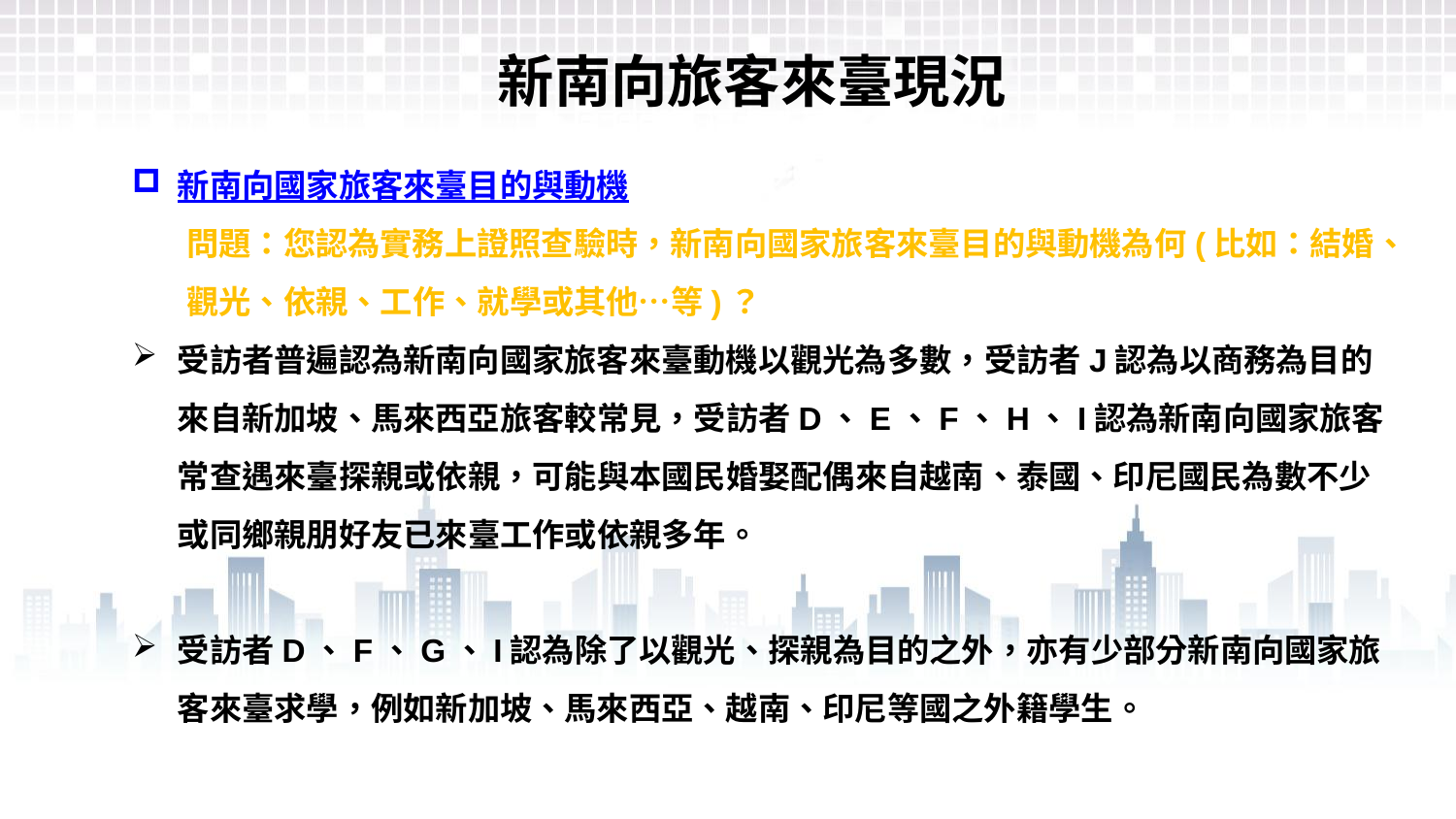

新南向旅客來臺現況
新南向國家旅客來臺目的與動機
問題：您認為實務上證照查驗時，新南向國家旅客來臺目的與動機為何(比如：結婚、觀光、依親、工作、就學或其他…等)？
受訪者普遍認為新南向國家旅客來臺動機以觀光為多數，受訪者J認為以商務為目的來自新加坡、馬來西亞旅客較常見，受訪者D、E、F、H、I認為新南向國家旅客常查遇來臺探親或依親，可能與本國民婚娶配偶來自越南、泰國、印尼國民為數不少或同鄉親朋好友已來臺工作或依親多年。

受訪者D、F、G、I認為除了以觀光、探親為目的之外，亦有少部分新南向國家旅客來臺求學，例如新加坡、馬來西亞、越南、印尼等國之外籍學生。